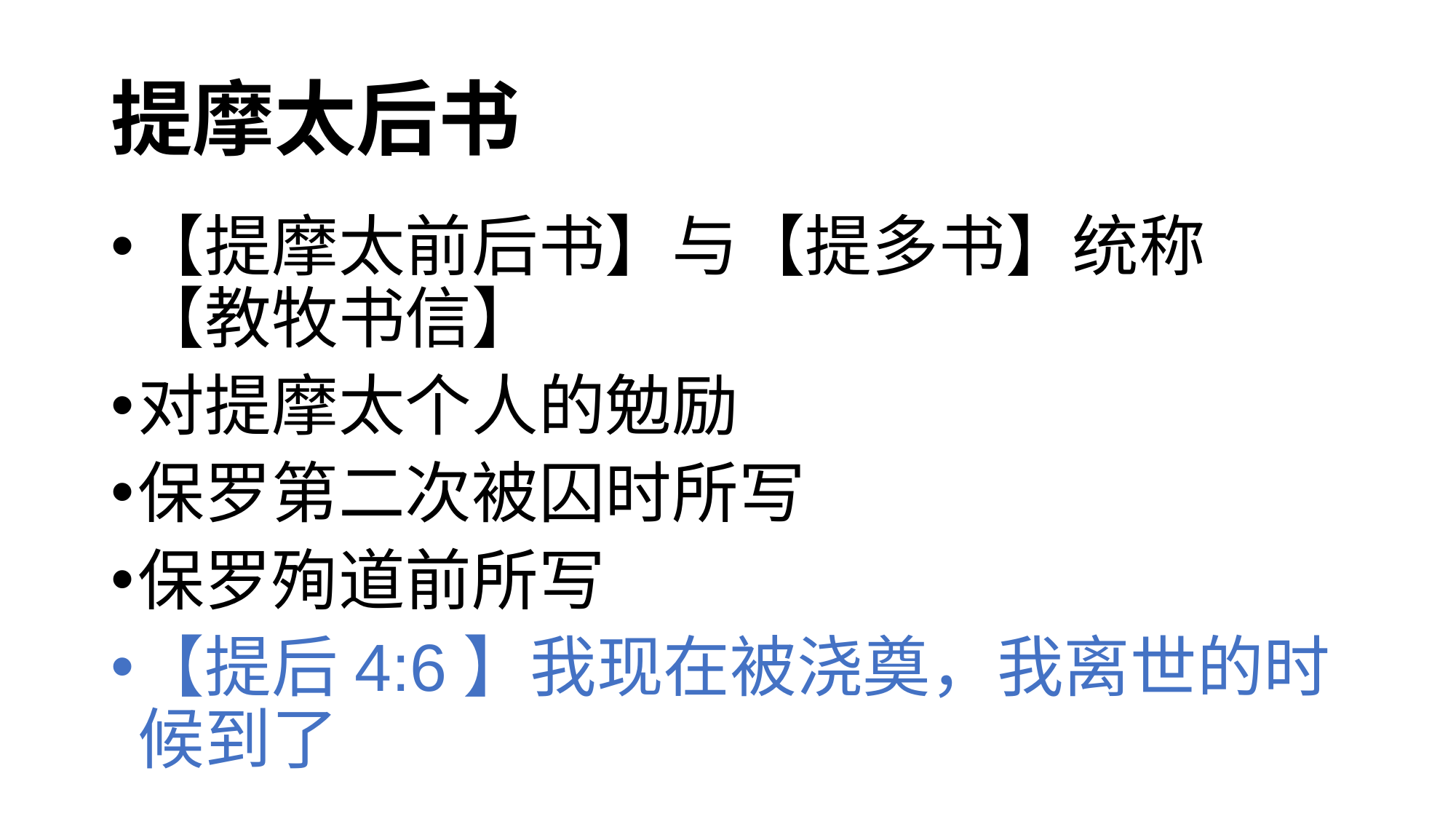

# 提摩太后书
【提摩太前后书】与【提多书】统称  【教牧书信】
对提摩太个人的勉励
保罗第二次被囚时所写
保罗殉道前所写
【提后4:6】我现在被浇奠，我离世的时候到了